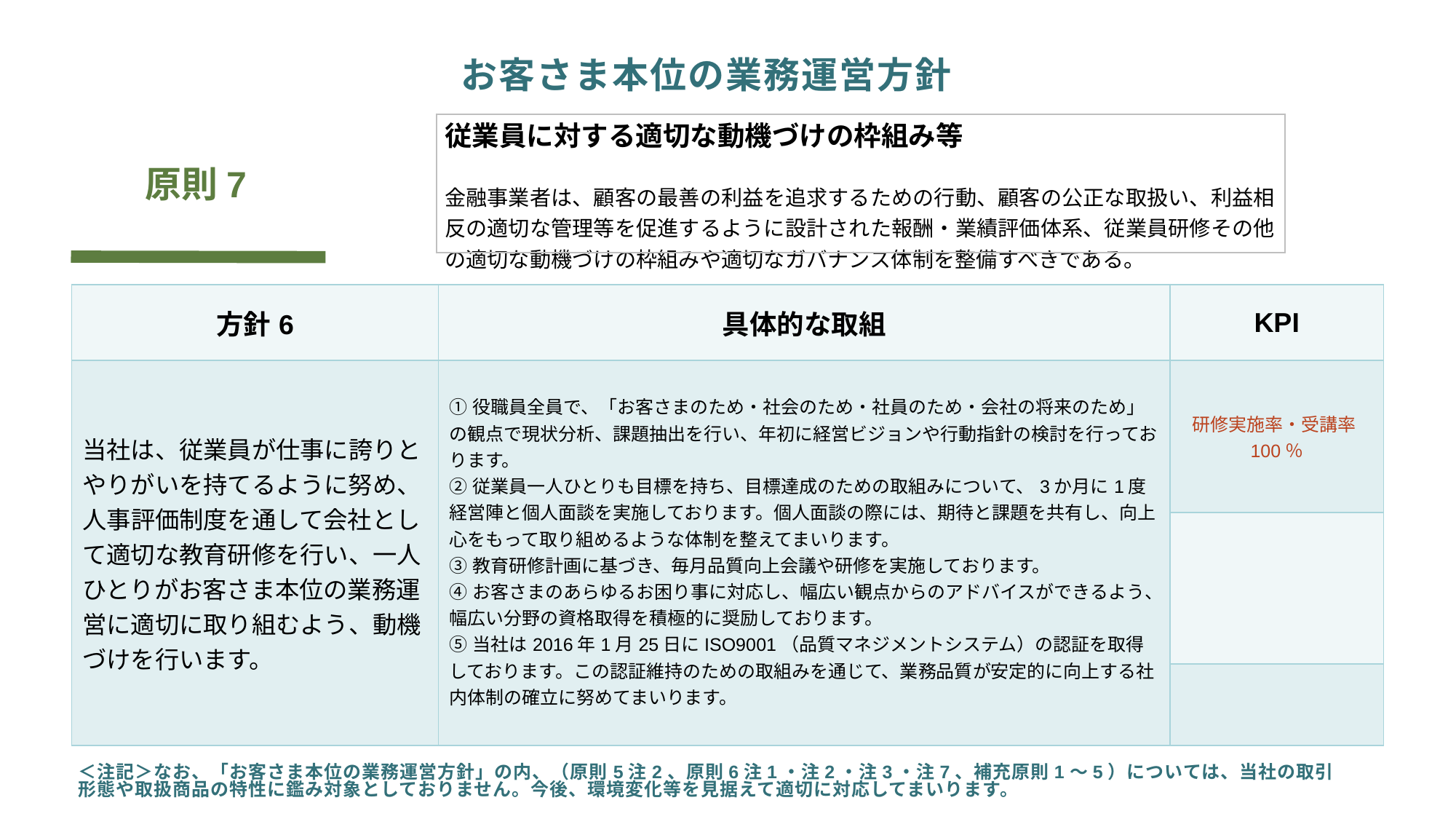

# お客さま本位の業務運営方針
| 従業員に対する適切な動機づけの枠組み等 金融事業者は、顧客の最善の利益を追求するための行動、顧客の公正な取扱い、利益相反の適切な管理等を促進するように設計された報酬・業績評価体系、従業員研修その他の適切な動機づけの枠組みや適切なガバナンス体制を整備すべきである。 |
| --- |
原則7
| 方針6 | 具体的な取組 | KPI |
| --- | --- | --- |
| 当社は、従業員が仕事に誇りとやりがいを持てるように努め、人事評価制度を通して会社として適切な教育研修を行い、一人ひとりがお客さま本位の業務運営に適切に取り組むよう、動機づけを行います。 | ①役職員全員で、「お客さまのため・社会のため・社員のため・会社の将来のため」の観点で現状分析、課題抽出を行い、年初に経営ビジョンや行動指針の検討を行っております。 ②従業員一人ひとりも目標を持ち、目標達成のための取組みについて、3か月に1度経営陣と個人面談を実施しております。個人面談の際には、期待と課題を共有し、向上心をもって取り組めるような体制を整えてまいります。 ③教育研修計画に基づき、毎月品質向上会議や研修を実施しております。 ④お客さまのあらゆるお困り事に対応し、幅広い観点からのアドバイスができるよう、幅広い分野の資格取得を積極的に奨励しております。 ⑤当社は2016年1月25日にISO9001（品質マネジメントシステム）の認証を取得しております。この認証維持のための取組みを通じて、業務品質が安定的に向上する社内体制の確立に努めてまいります。 | 研修実施率・受講率100％ |
|  |  |  |
|  |  |  |
＜注記＞なお、「お客さま本位の業務運営方針」の内、（原則5注2、原則6注1・注2・注3・注7、補充原則1～5）については、当社の取引形態や取扱商品の特性に鑑み対象としておりません。今後、環境変化等を見据えて適切に対応してまいります。